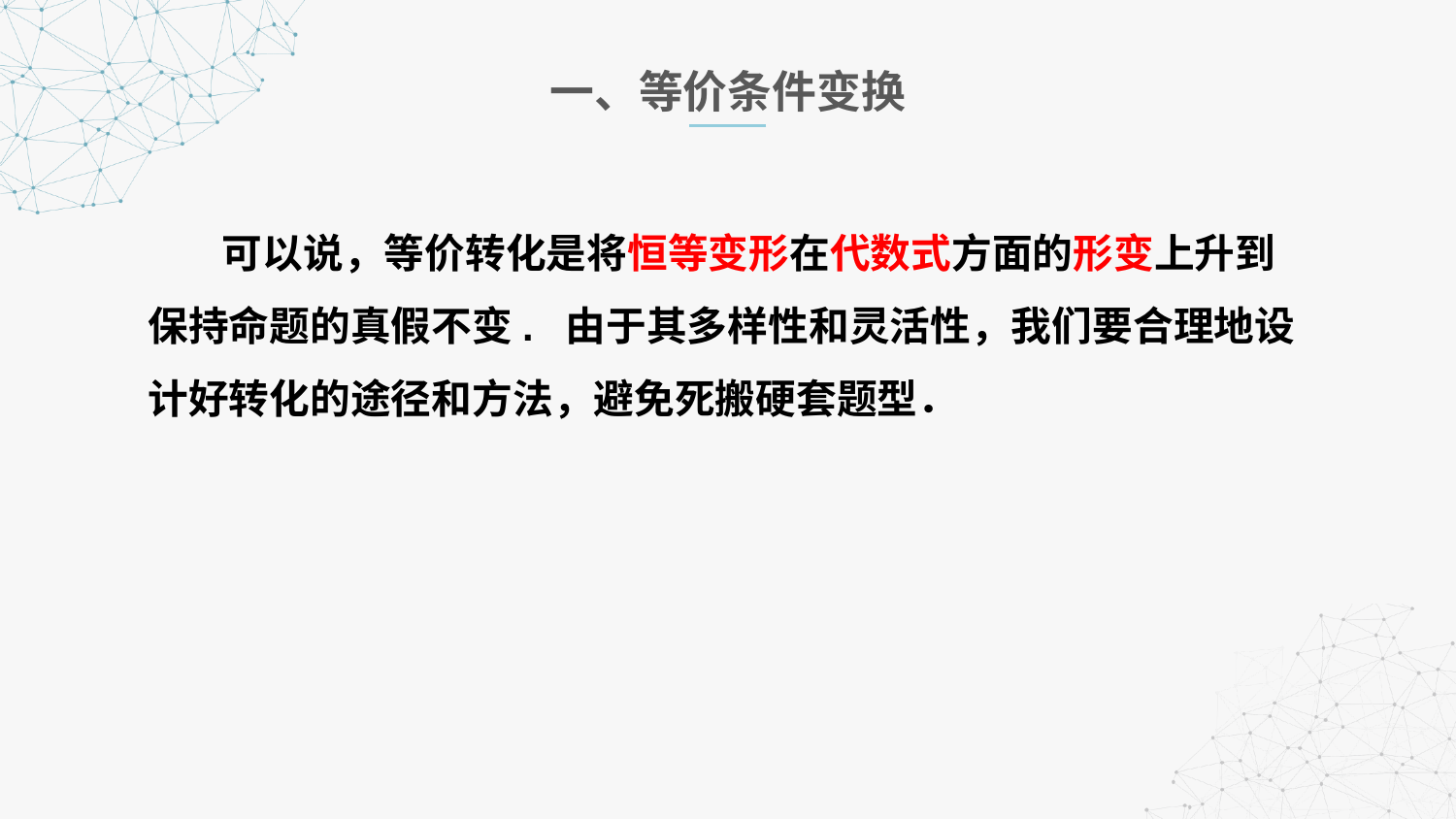

一、等价条件变换
       可以说，等价转化是将恒等变形在代数式方面的形变上升到保持命题的真假不变.  由于其多样性和灵活性，我们要合理地设计好转化的途径和方法，避免死搬硬套题型．